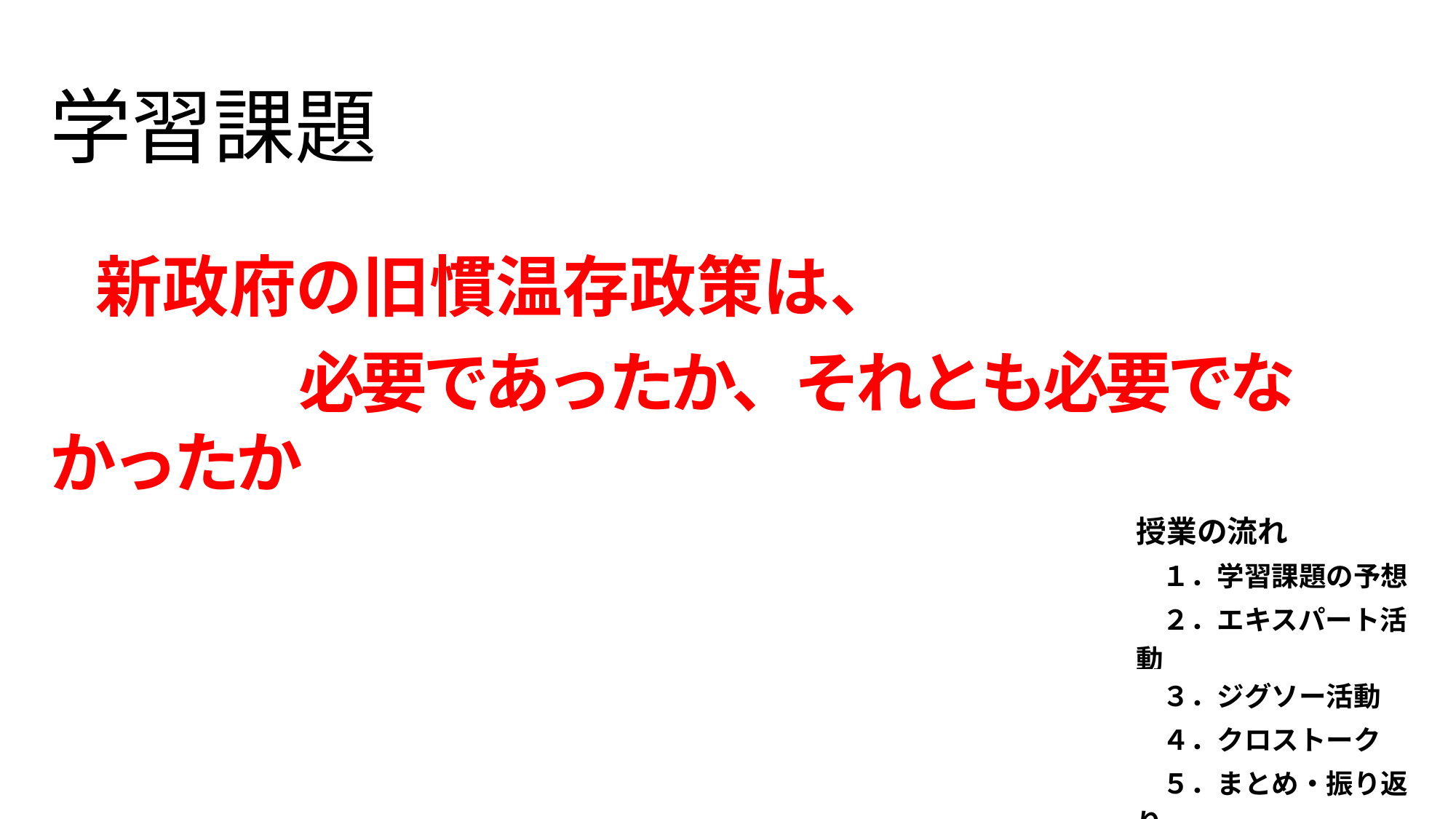

学習課題

 新政府の旧慣温存政策は、
　　　　必要であったか、それとも必要でなかったか
| 授業の流れ |
| --- |
| １．学習課題の予想 |
| ２．エキスパート活動 |
| ３．ジグソー活動 |
| ４．クロストーク |
| ５．まとめ・振り返り |